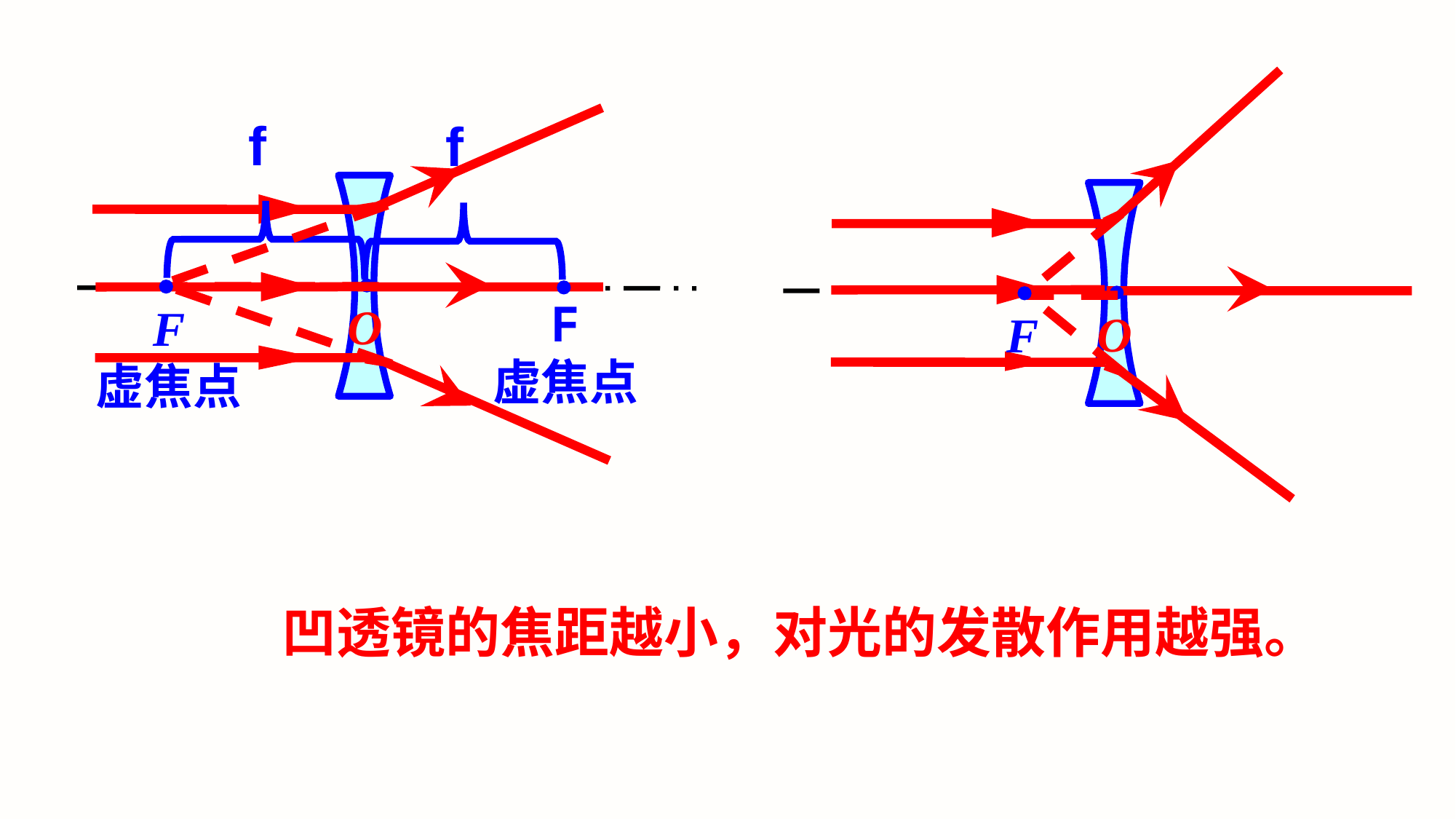

f
f

O

F
虚焦点

O

F

F
虚焦点
凹透镜的焦距越小，对光的发散作用越强。